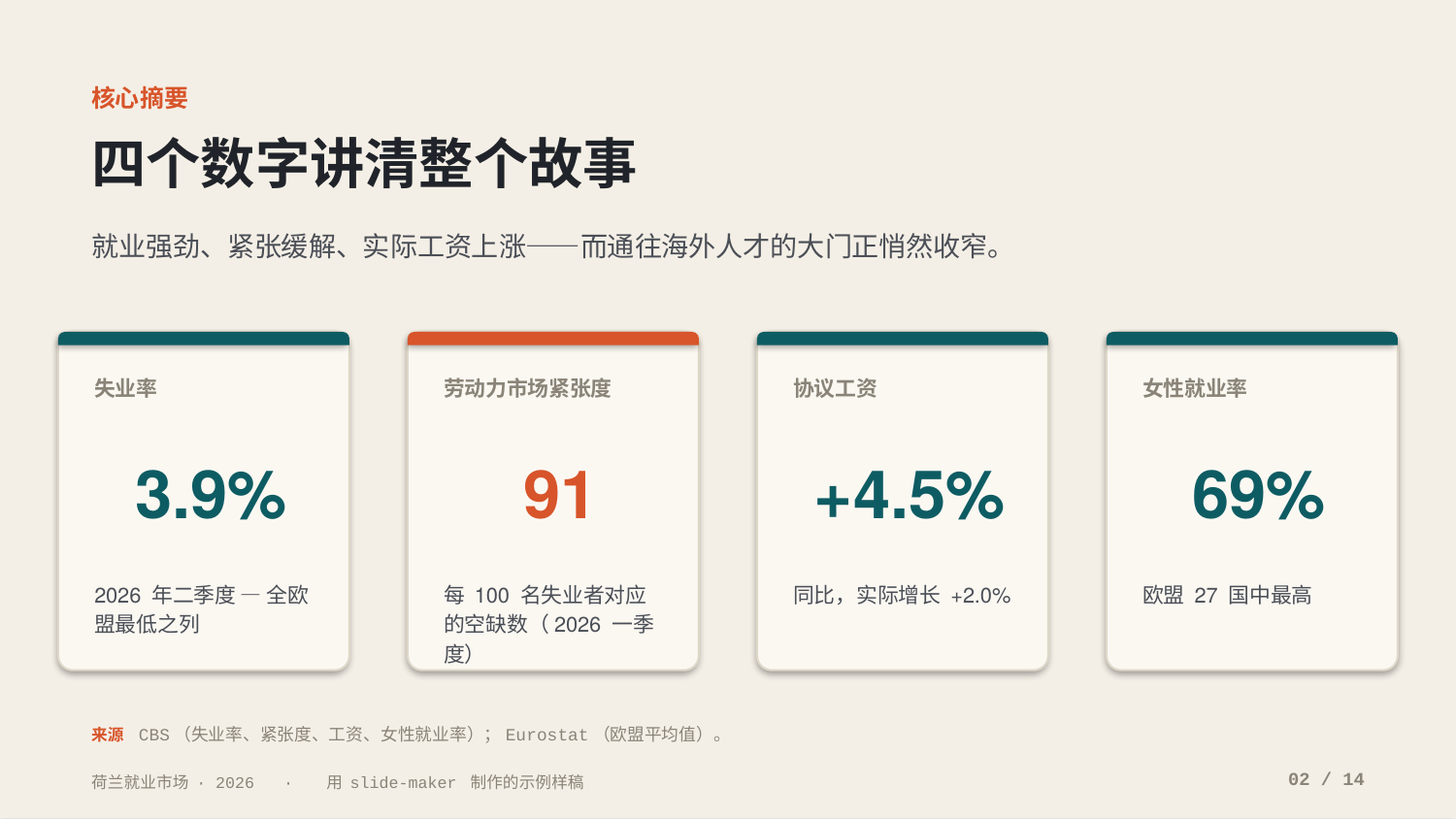

核心摘要
四个数字讲清整个故事
就业强劲、紧张缓解、实际工资上涨——而通往海外人才的大门正悄然收窄。

失业率
劳动力市场紧张度
协议工资
女性就业率
3.9%
91
+4.5%
69%
2026 年二季度 — 全欧盟最低之列
每 100 名失业者对应的空缺数（2026 一季度）
同比，实际增长 +2.0%
欧盟 27 国中最高
来源   CBS（失业率、紧张度、工资、女性就业率）；Eurostat（欧盟平均值）。
02 / 14
荷兰就业市场 · 2026   ·   用 slide-maker 制作的示例样稿